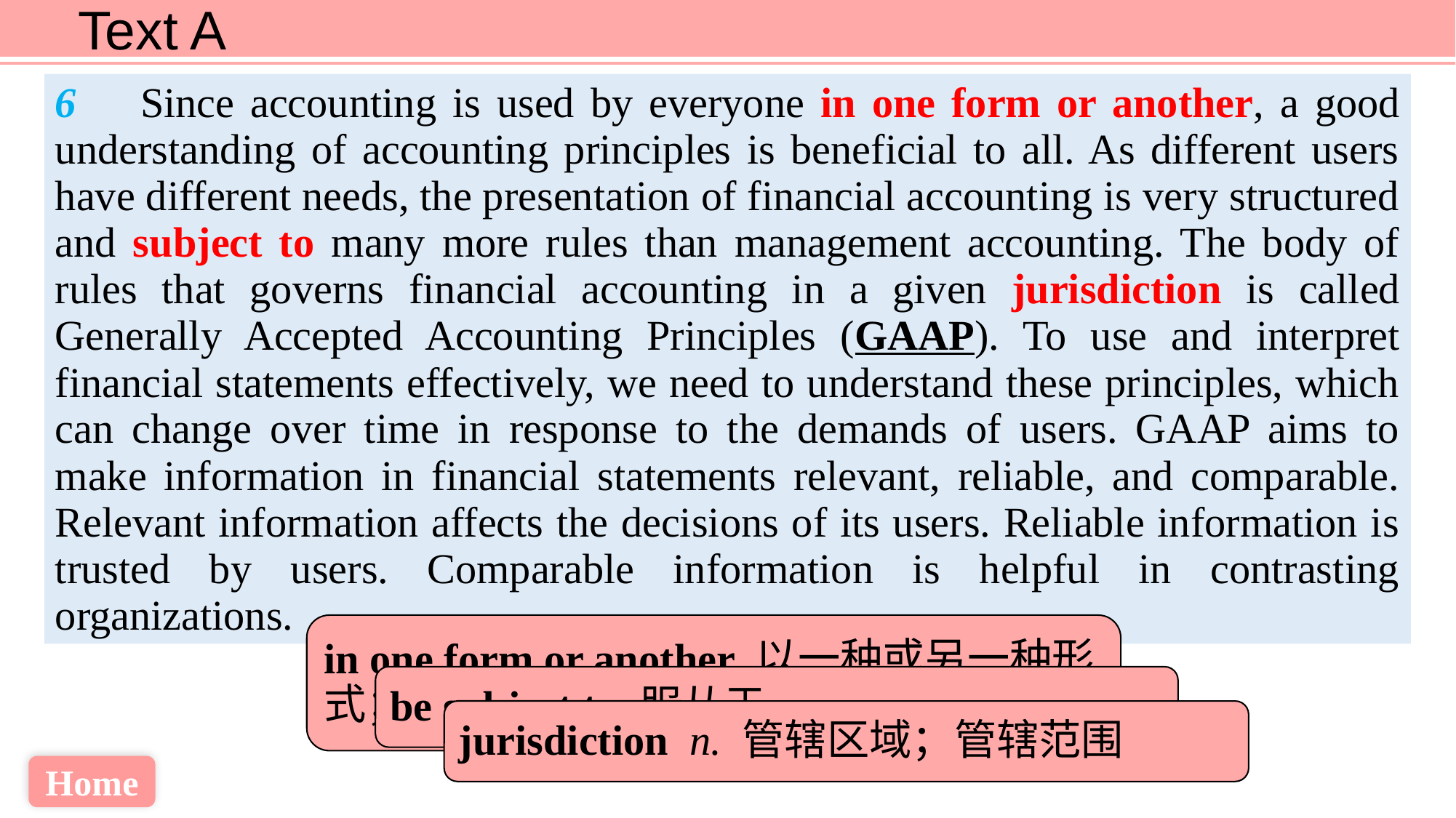

6    Since accounting is used by everyone in one form or another, a good understanding of accounting principles is beneficial to all. As different users have different needs, the presentation of financial accounting is very structured and subject to many more rules than management accounting. The body of rules that governs financial accounting in a given jurisdiction is called Generally Accepted Accounting Principles (GAAP). To use and interpret financial statements effectively, we need to understand these principles, which can change over time in response to the demands of users. GAAP aims to make information in financial statements relevant, reliable, and comparable. Relevant information affects the decisions of its users. Reliable information is trusted by users. Comparable information is helpful in contrasting organizations.

in one form or another 以一种或另一种形式；以某种方式
be subject to 服从于
jurisdiction  n. 管辖区域；管辖范围